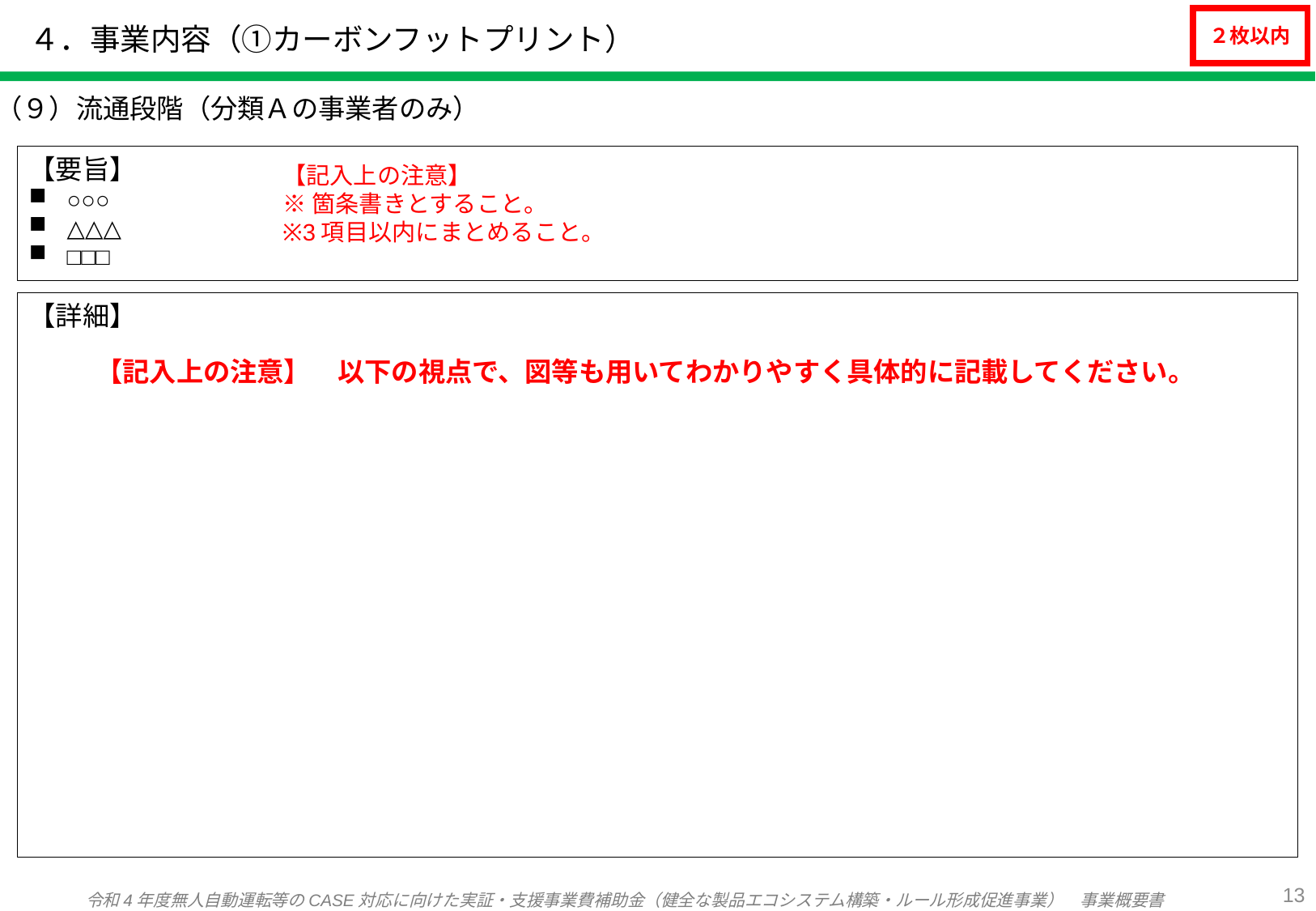

# ４．事業内容（①カーボンフットプリント）
２枚以内
（９）流通段階（分類Ａの事業者のみ）
【要旨】
○○○
△△△
□□□
【記入上の注意】
※箇条書きとすること。
※3項目以内にまとめること。
【詳細】
【記入上の注意】　以下の視点で、図等も用いてわかりやすく具体的に記載してください。

13